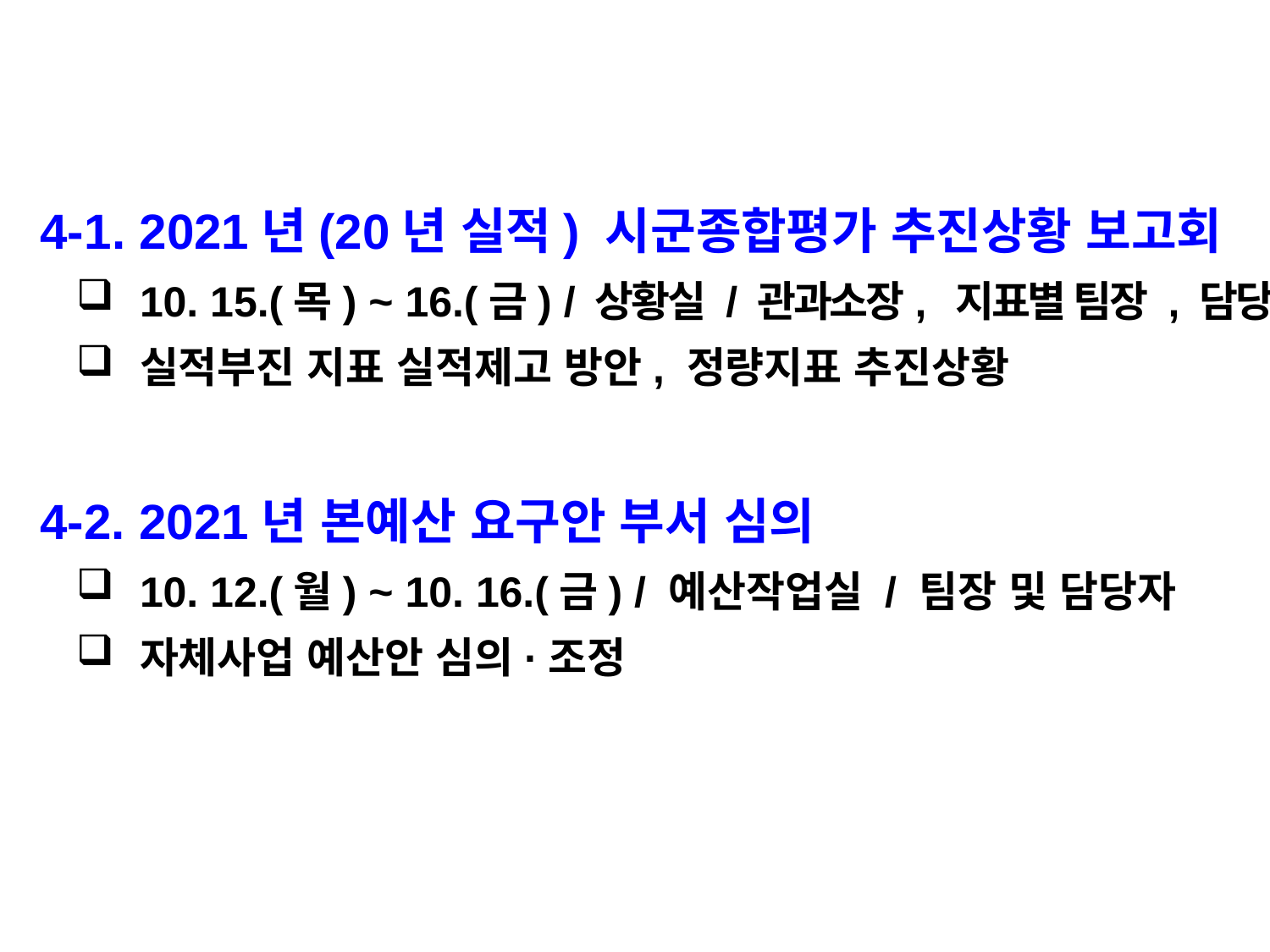

4-1. 2021년(20년 실적) 시군종합평가 추진상황 보고회
10. 15.(목) ~ 16.(금) / 상황실 / 관과소장,  지표별 팀장 , 담당자
실적부진 지표 실적제고 방안, 정량지표 추진상황
  4-2. 2021년 본예산 요구안 부서 심의
10. 12.(월) ~ 10. 16.(금) / 예산작업실 / 팀장 및 담당자
자체사업 예산안 심의·조정